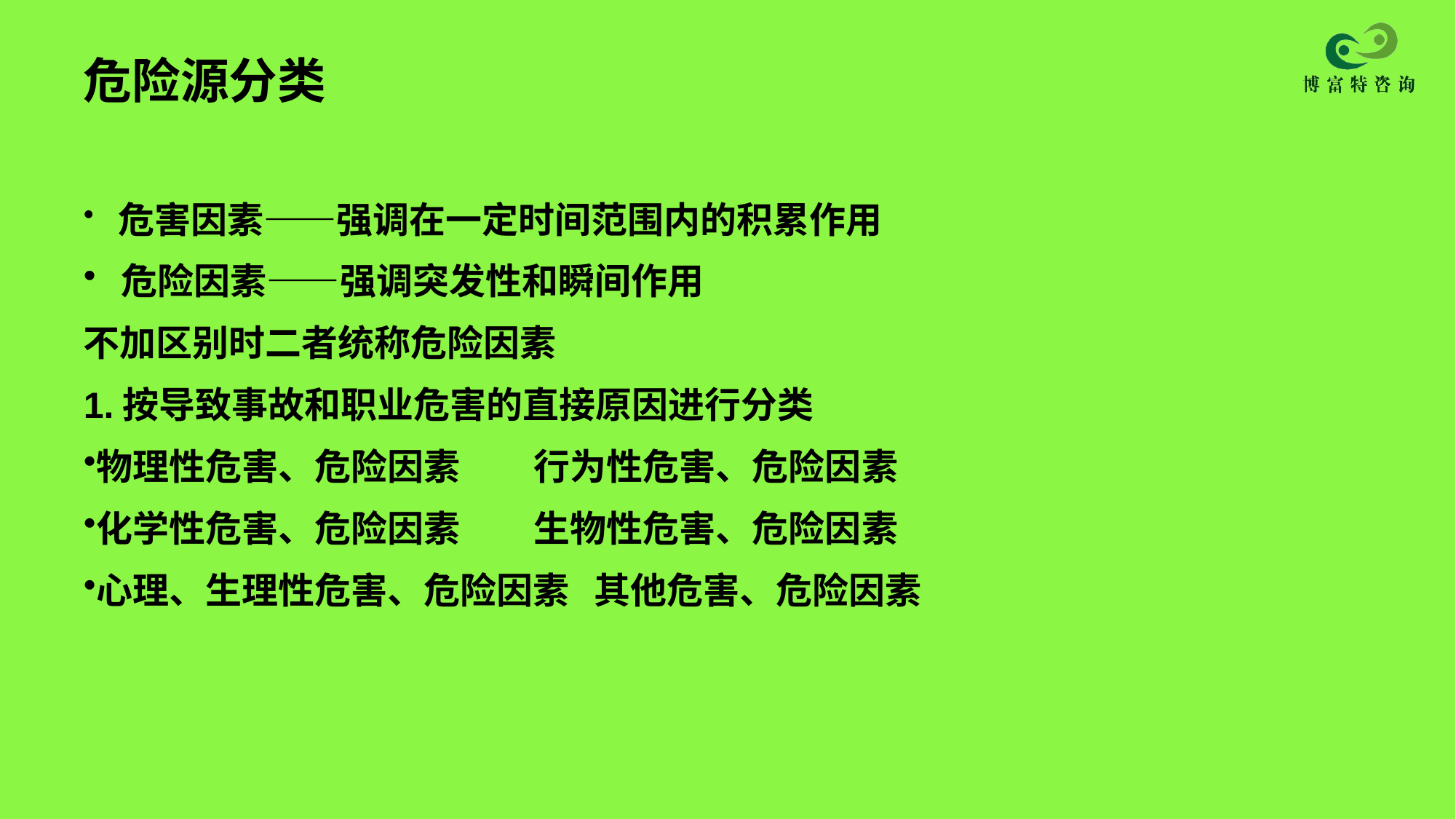

# 危险源分类
  危害因素——强调在一定时间范围内的积累作用
  危险因素——强调突发性和瞬间作用
不加区别时二者统称危险因素
1.按导致事故和职业危害的直接原因进行分类
物理性危害、危险因素         行为性危害、危险因素
化学性危害、危险因素         生物性危害、危险因素
心理、生理性危害、危险因素   其他危害、危险因素